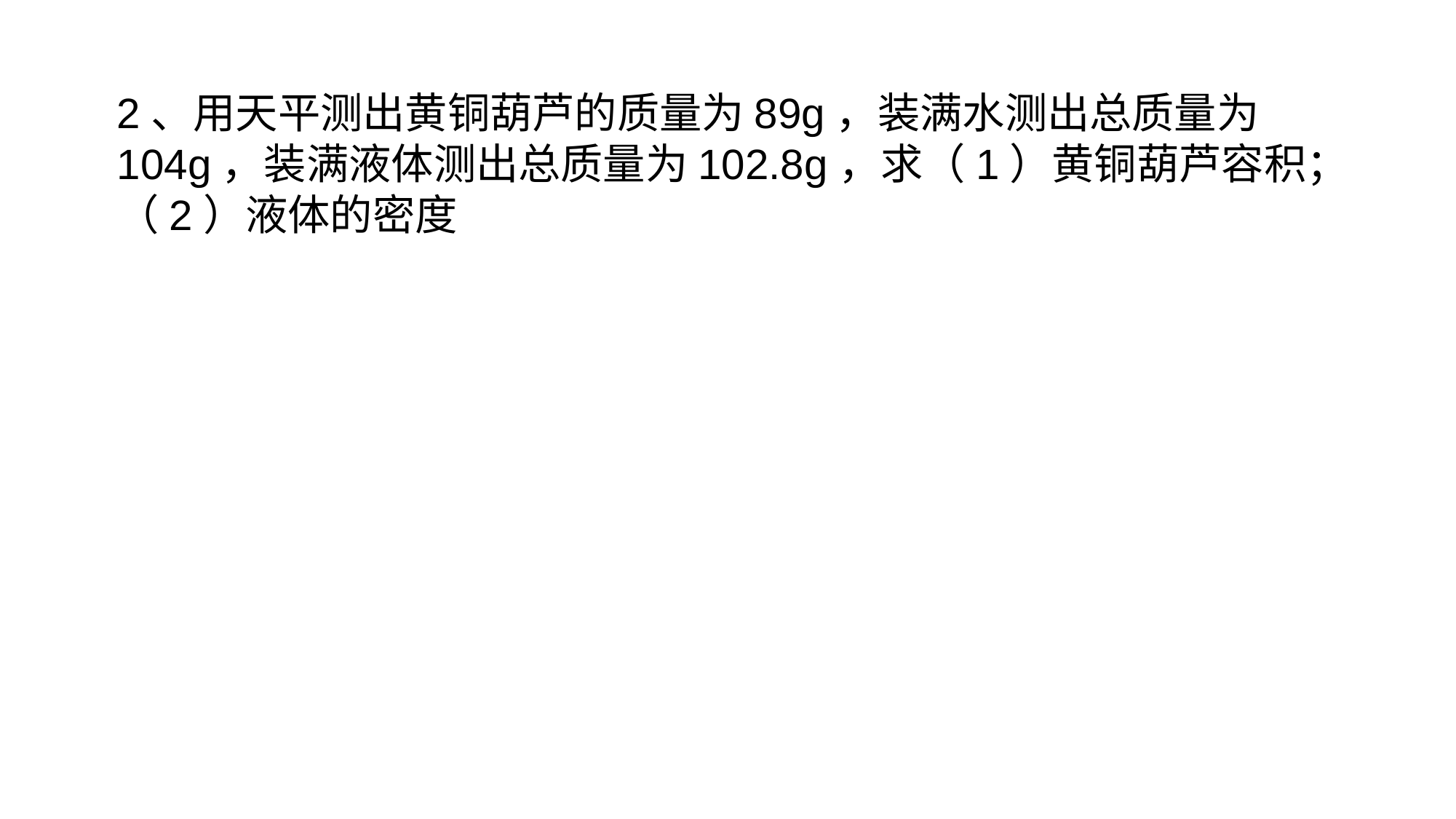

2、用天平测出黄铜葫芦的质量为89g，装满水测出总质量为104g，装满液体测出总质量为102.8g，求（1）黄铜葫芦容积；（2）液体的密度